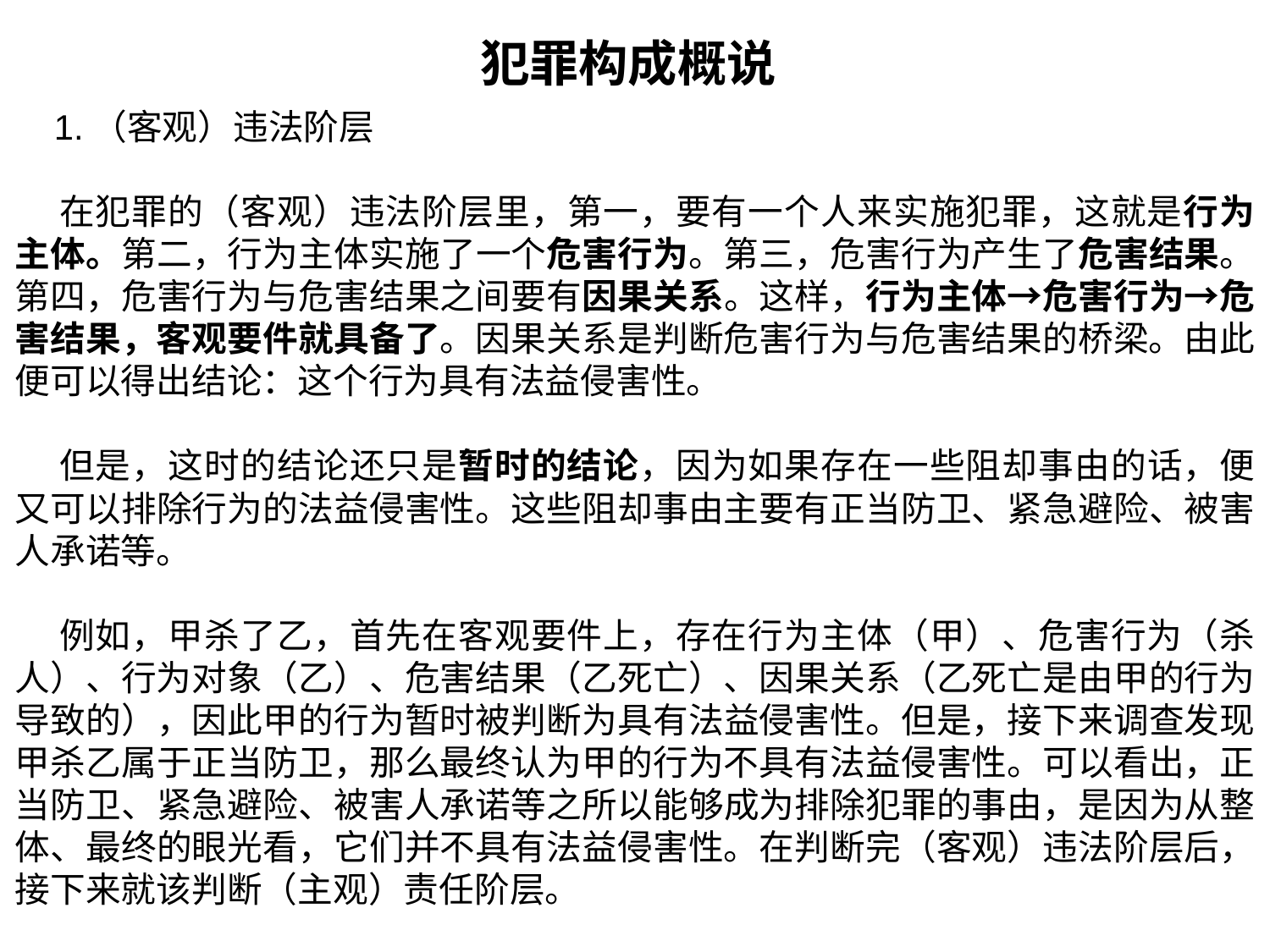

犯罪构成概说
    1.（客观）违法阶层

    在犯罪的（客观）违法阶层里，第一，要有一个人来实施犯罪，这就是行为主体。第二，行为主体实施了一个危害行为。第三，危害行为产生了危害结果。第四，危害行为与危害结果之间要有因果关系。这样，行为主体→危害行为→危害结果，客观要件就具备了。因果关系是判断危害行为与危害结果的桥梁。由此便可以得出结论：这个行为具有法益侵害性。

    但是，这时的结论还只是暂时的结论，因为如果存在一些阻却事由的话，便又可以排除行为的法益侵害性。这些阻却事由主要有正当防卫、紧急避险、被害人承诺等。

    例如，甲杀了乙，首先在客观要件上，存在行为主体（甲）、危害行为（杀人）、行为对象（乙）、危害结果（乙死亡）、因果关系（乙死亡是由甲的行为导致的），因此甲的行为暂时被判断为具有法益侵害性。但是，接下来调查发现甲杀乙属于正当防卫，那么最终认为甲的行为不具有法益侵害性。可以看出，正当防卫、紧急避险、被害人承诺等之所以能够成为排除犯罪的事由，是因为从整体、最终的眼光看，它们并不具有法益侵害性。在判断完（客观）违法阶层后，接下来就该判断（主观）责任阶层。